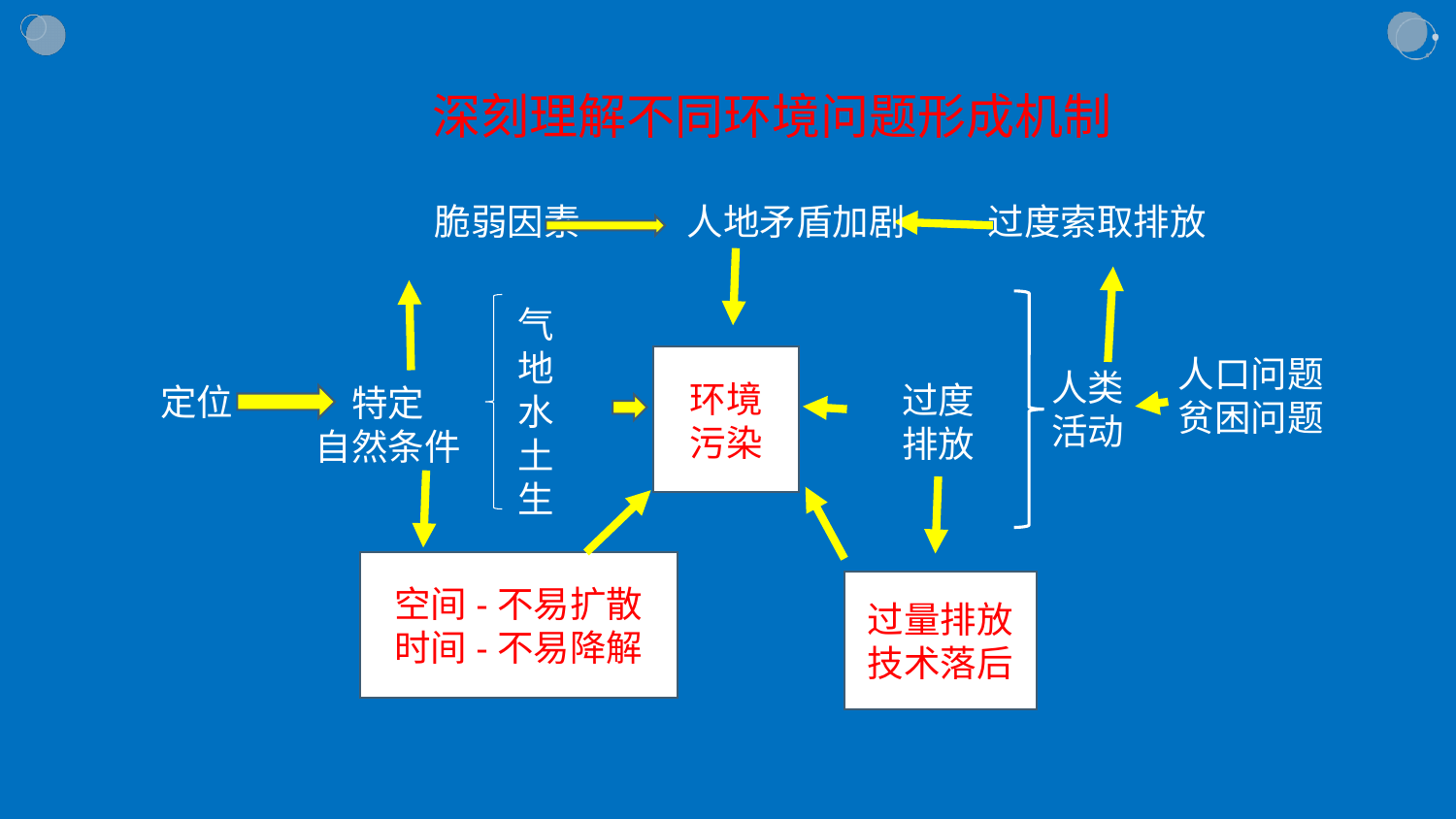

深刻理解不同环境问题形成机制
脆弱因素             人地矛盾加剧          过度索取排放

气
地
水
土
生

人口问题
贫困问题
环境
污染
生态
资源
污染
人类
活动

  过度
  排放

定位
特定
自然条件

空间-不易扩散
时间-不易降解

过量排放
技术落后